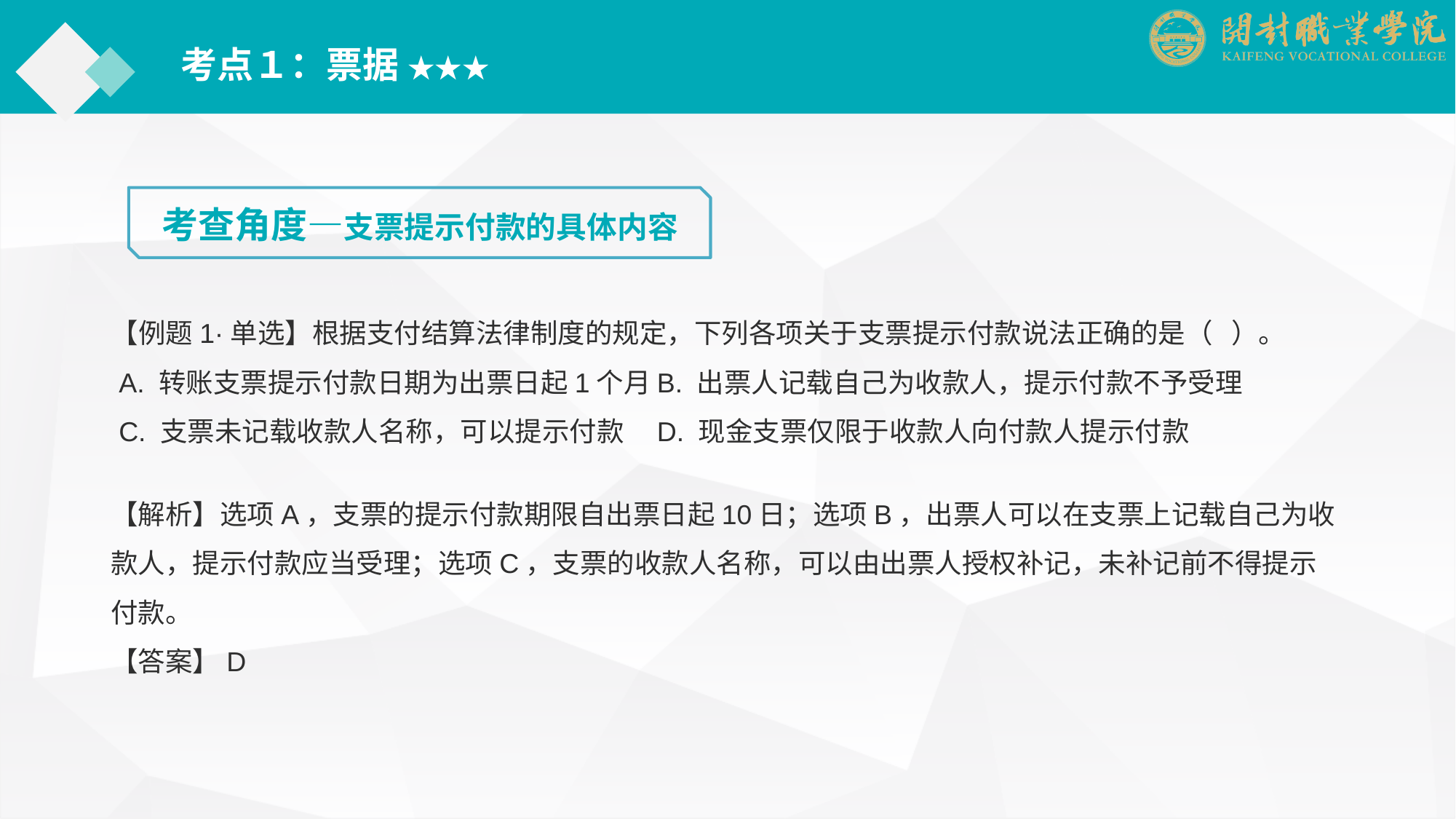

考点１：票据 ★★★

考查角度—支票提示付款的具体内容
【例题1·单选】根据支付结算法律制度的规定，下列各项关于支票提示付款说法正确的是（   ）。
 A. 转账支票提示付款日期为出票日起1个月	B. 出票人记载自己为收款人，提示付款不予受理
 C. 支票未记载收款人名称，可以提示付款	D. 现金支票仅限于收款人向付款人提示付款
【解析】选项A，支票的提示付款期限自出票日起10日；选项B，出票人可以在支票上记载自己为收款人，提示付款应当受理；选项C，支票的收款人名称，可以由出票人授权补记，未补记前不得提示付款。
【答案】D